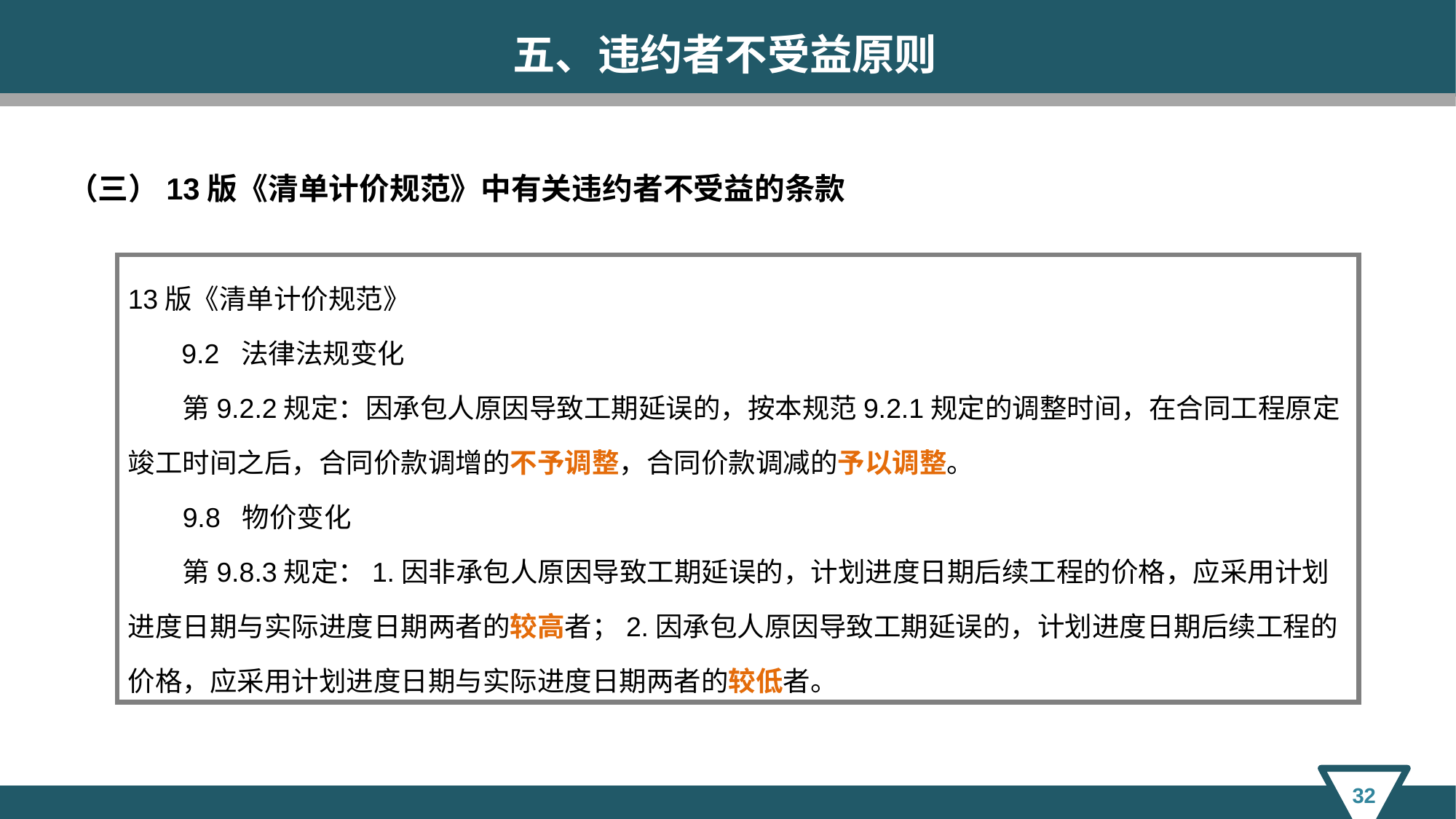

五、违约者不受益原则
（三）13版《清单计价规范》中有关违约者不受益的条款
13版《清单计价规范》
       9.2  法律法规变化
第9.2.2规定：因承包人原因导致工期延误的，按本规范9.2.1规定的调整时间，在合同工程原定竣工时间之后，合同价款调增的不予调整，合同价款调减的予以调整。
9.8  物价变化
第9.8.3规定：1.因非承包人原因导致工期延误的，计划进度日期后续工程的价格，应采用计划进度日期与实际进度日期两者的较高者；2.因承包人原因导致工期延误的，计划进度日期后续工程的价格，应采用计划进度日期与实际进度日期两者的较低者。